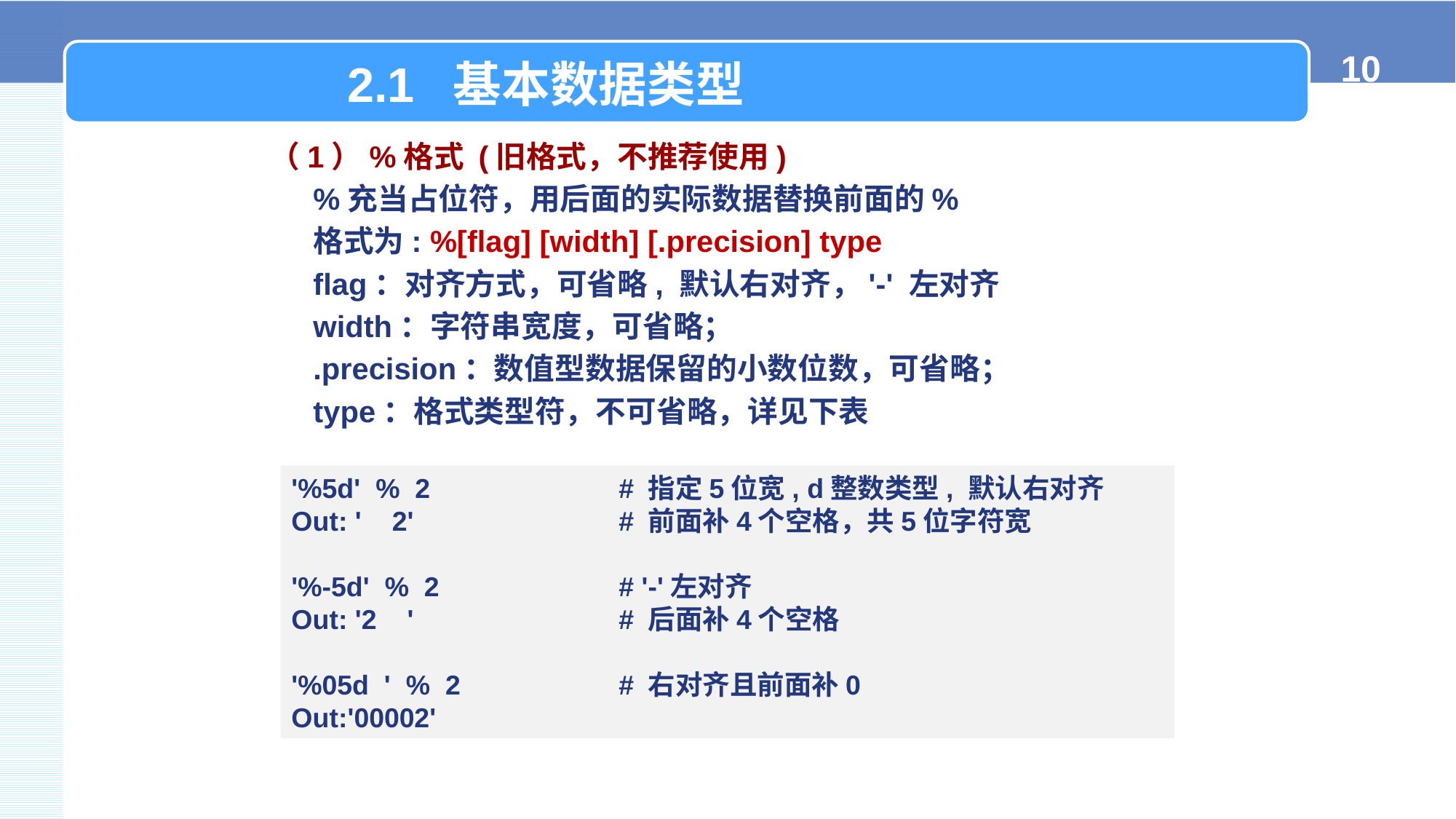

2.1  基本数据类型
（1）%格式 (旧格式，不推荐使用)
%充当占位符，用后面的实际数据替换前面的%
格式为: %[flag] [width] [.precision] type
flag：对齐方式，可省略, 默认右对齐，'-' 左对齐
width：字符串宽度，可省略；
.precision：数值型数据保留的小数位数，可省略；
type：格式类型符，不可省略，详见下表
'%5d'  %  2		# 指定5位宽, d整数类型, 默认右对齐
Out: '    2'		# 前面补4个空格，共5位字符宽

'%-5d'  %  2		# '-'左对齐
Out: '2    '		# 后面补4个空格

'%05d  '  %  2               	# 右对齐且前面补0
Out:'00002'